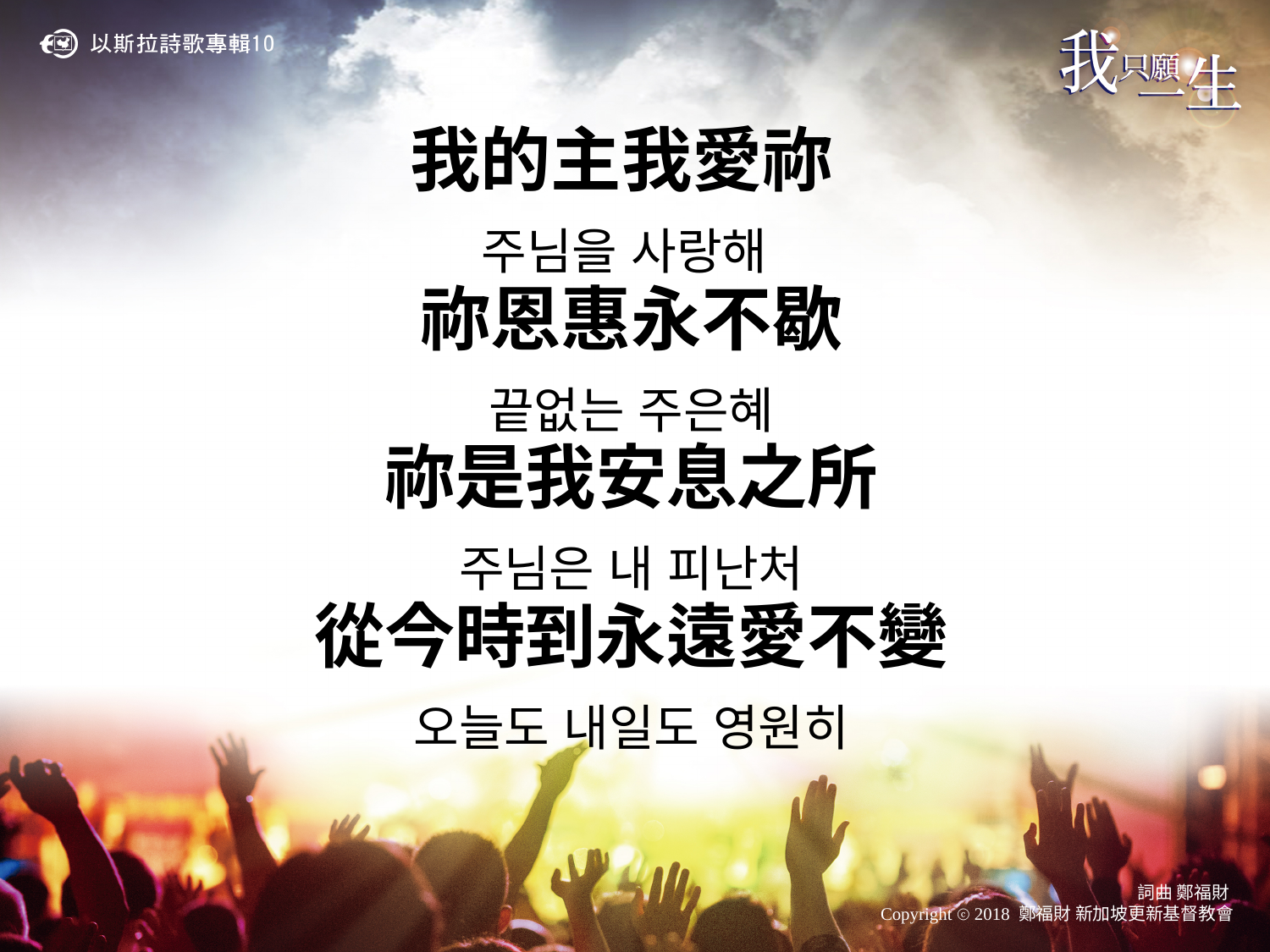

我的主我愛祢
주님을 사랑해
祢恩惠永不歇
끝없는 주은혜
祢是我安息之所
주님은 내 피난처
從今時到永遠愛不變
오늘도 내일도 영원히
詞曲 鄭福財
Copyright ⓒ 2018 鄭福財 新加坡更新基督教會